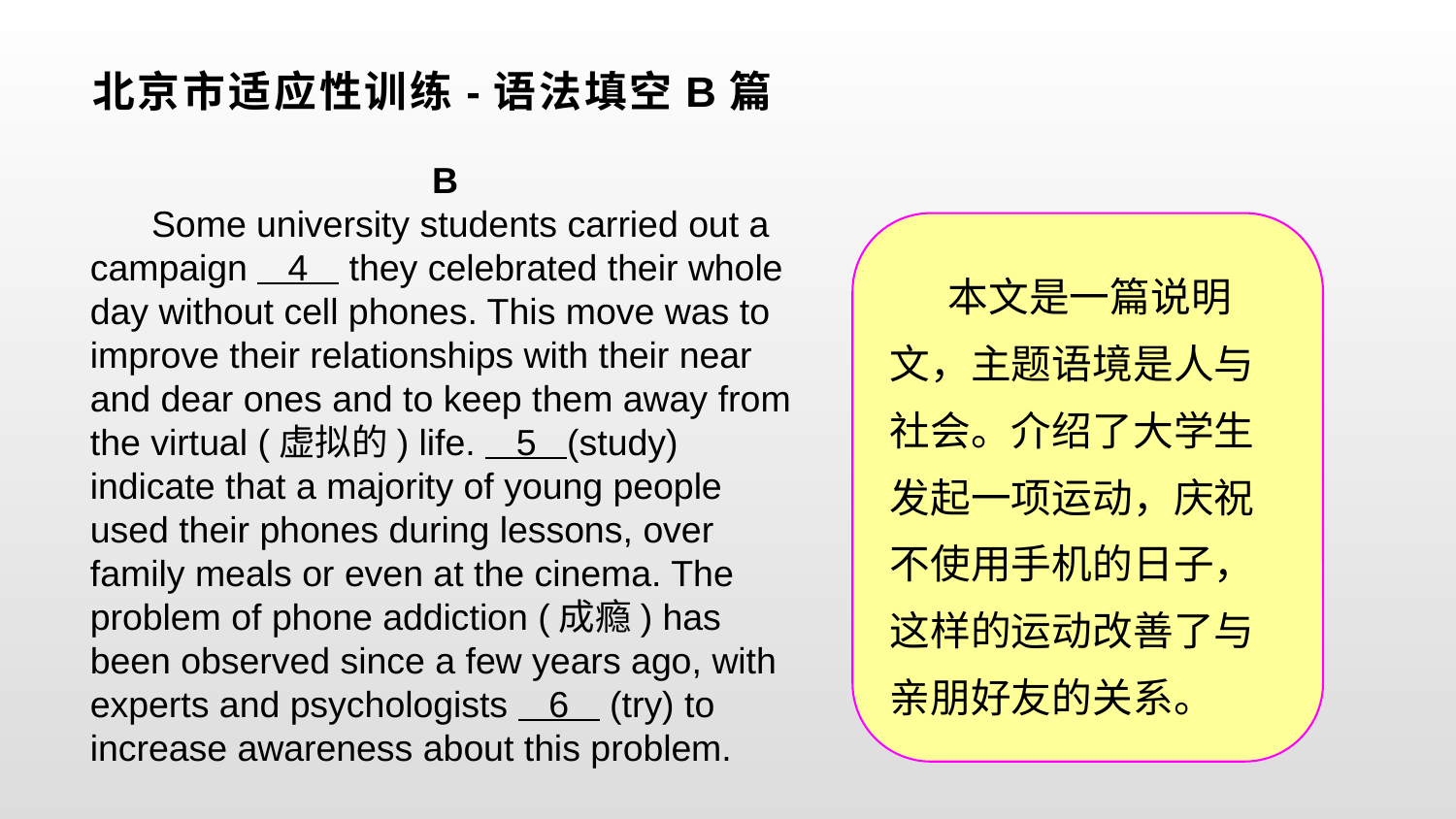

# 北京市适应性训练-语法填空B篇
B
      Some university students carried out a campaign    4    they celebrated their whole day without cell phones. This move was to improve their relationships with their near and dear ones and to keep them away from the virtual (虚拟的) life.    5   (study) indicate that a majority of young people used their phones during lessons, over family meals or even at the cinema. The problem of phone addiction (成瘾) has been observed since a few years ago, with experts and psychologists    6    (try) to increase awareness about this problem.
      本文是一篇说明文，主题语境是人与社会。介绍了大学生发起一项运动，庆祝不使用手机的日子，这样的运动改善了与亲朋好友的关系。